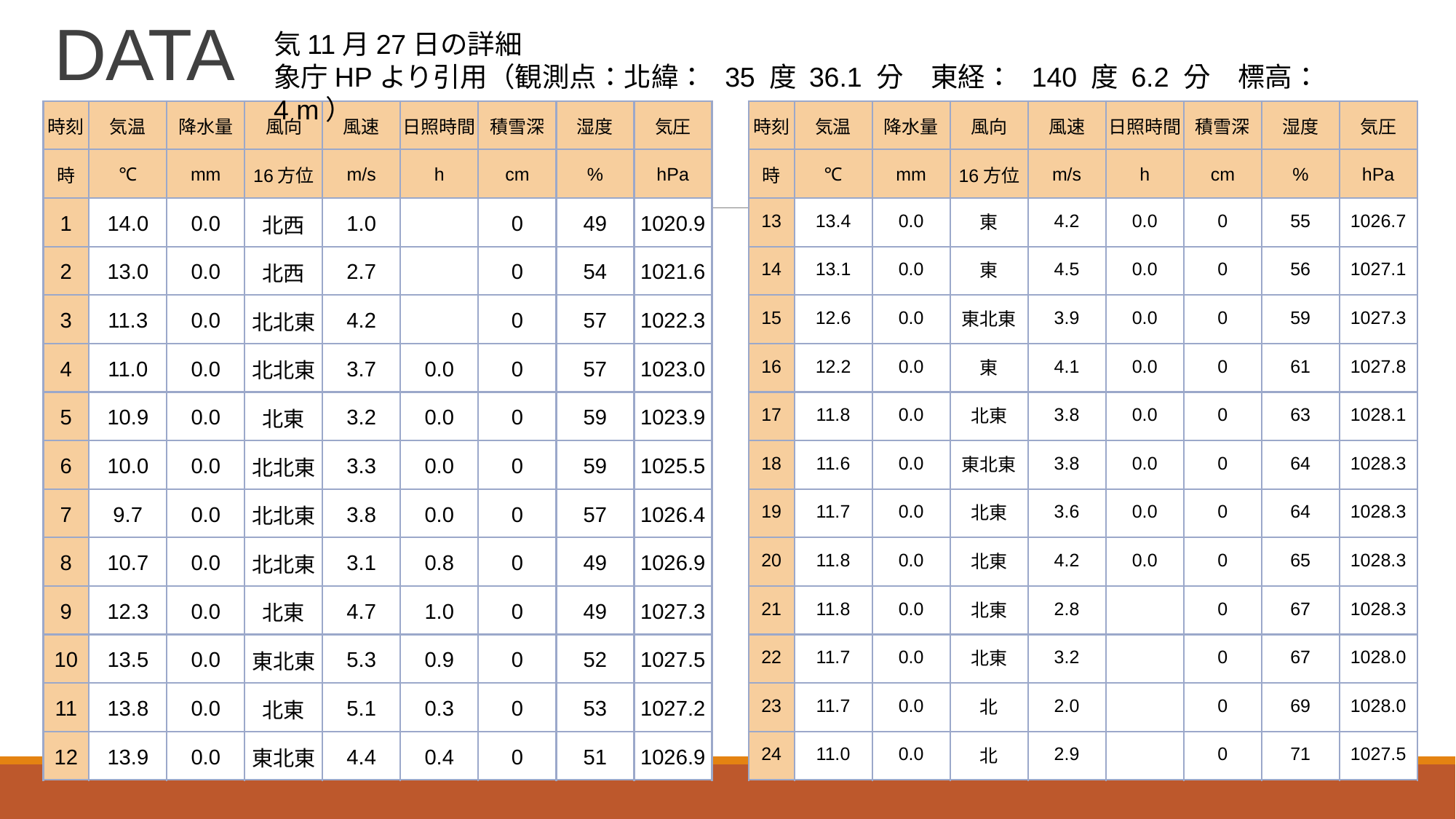

# DATA
気11月27日の詳細
象庁HPより引用（観測点：北緯：  35 度 36.1 分　東経：  140 度 6.2 分　標高： 4 m）
| 時刻 | 気温 | 降水量 | 風向 | 風速 | 日照時間 | 積雪深 | 湿度 | 気圧 |
| --- | --- | --- | --- | --- | --- | --- | --- | --- |
| 時 | ℃ | mm | 16方位 | m/s | h | cm | % | hPa |
| 1 | 14.0 | 0.0 | 北西 | 1.0 |  | 0 | 49 | 1020.9 |
| 2 | 13.0 | 0.0 | 北西 | 2.7 |  | 0 | 54 | 1021.6 |
| 3 | 11.3 | 0.0 | 北北東 | 4.2 |  | 0 | 57 | 1022.3 |
| 4 | 11.0 | 0.0 | 北北東 | 3.7 | 0.0 | 0 | 57 | 1023.0 |
| 5 | 10.9 | 0.0 | 北東 | 3.2 | 0.0 | 0 | 59 | 1023.9 |
| 6 | 10.0 | 0.0 | 北北東 | 3.3 | 0.0 | 0 | 59 | 1025.5 |
| 7 | 9.7 | 0.0 | 北北東 | 3.8 | 0.0 | 0 | 57 | 1026.4 |
| 8 | 10.7 | 0.0 | 北北東 | 3.1 | 0.8 | 0 | 49 | 1026.9 |
| 9 | 12.3 | 0.0 | 北東 | 4.7 | 1.0 | 0 | 49 | 1027.3 |
| 10 | 13.5 | 0.0 | 東北東 | 5.3 | 0.9 | 0 | 52 | 1027.5 |
| 11 | 13.8 | 0.0 | 北東 | 5.1 | 0.3 | 0 | 53 | 1027.2 |
| 12 | 13.9 | 0.0 | 東北東 | 4.4 | 0.4 | 0 | 51 | 1026.9 |
| 時刻 | 気温 | 降水量 | 風向 | 風速 | 日照時間 | 積雪深 | 湿度 | 気圧 |
| --- | --- | --- | --- | --- | --- | --- | --- | --- |
| 時 | ℃ | mm | 16方位 | m/s | h | cm | % | hPa |
| 13 | 13.4 | 0.0 | 東 | 4.2 | 0.0 | 0 | 55 | 1026.7 |
| 14 | 13.1 | 0.0 | 東 | 4.5 | 0.0 | 0 | 56 | 1027.1 |
| 15 | 12.6 | 0.0 | 東北東 | 3.9 | 0.0 | 0 | 59 | 1027.3 |
| 16 | 12.2 | 0.0 | 東 | 4.1 | 0.0 | 0 | 61 | 1027.8 |
| 17 | 11.8 | 0.0 | 北東 | 3.8 | 0.0 | 0 | 63 | 1028.1 |
| 18 | 11.6 | 0.0 | 東北東 | 3.8 | 0.0 | 0 | 64 | 1028.3 |
| 19 | 11.7 | 0.0 | 北東 | 3.6 | 0.0 | 0 | 64 | 1028.3 |
| 20 | 11.8 | 0.0 | 北東 | 4.2 | 0.0 | 0 | 65 | 1028.3 |
| 21 | 11.8 | 0.0 | 北東 | 2.8 |  | 0 | 67 | 1028.3 |
| 22 | 11.7 | 0.0 | 北東 | 3.2 |  | 0 | 67 | 1028.0 |
| 23 | 11.7 | 0.0 | 北 | 2.0 |  | 0 | 69 | 1028.0 |
| 24 | 11.0 | 0.0 | 北 | 2.9 |  | 0 | 71 | 1027.5 |